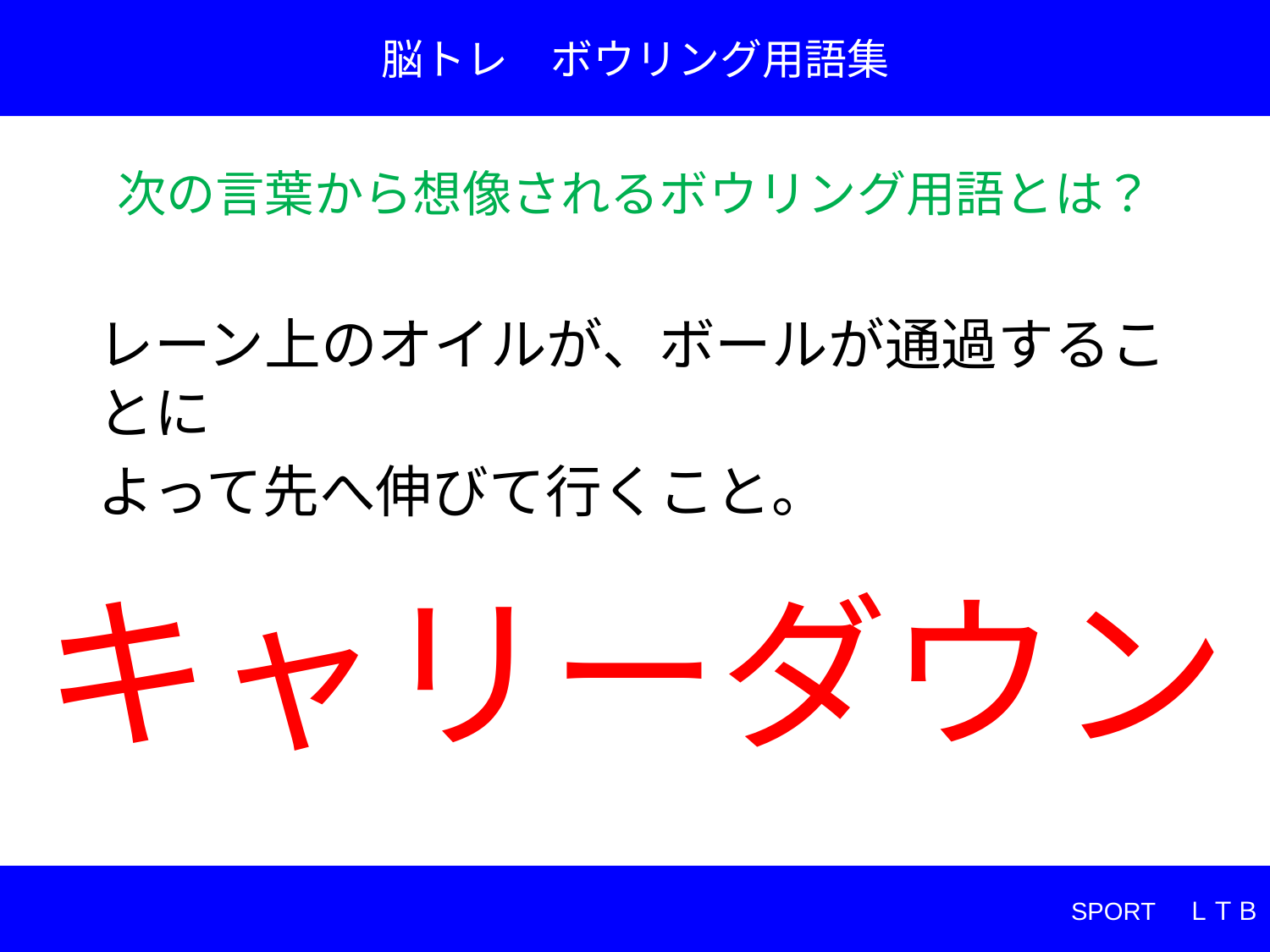

脳トレ　ボウリング用語集
次の言葉から想像されるボウリング用語とは？
レーン上のオイルが、ボールが通過することに
よって先へ伸びて行くこと。
# キャリーダウン
SPORT　ＬＴＢ